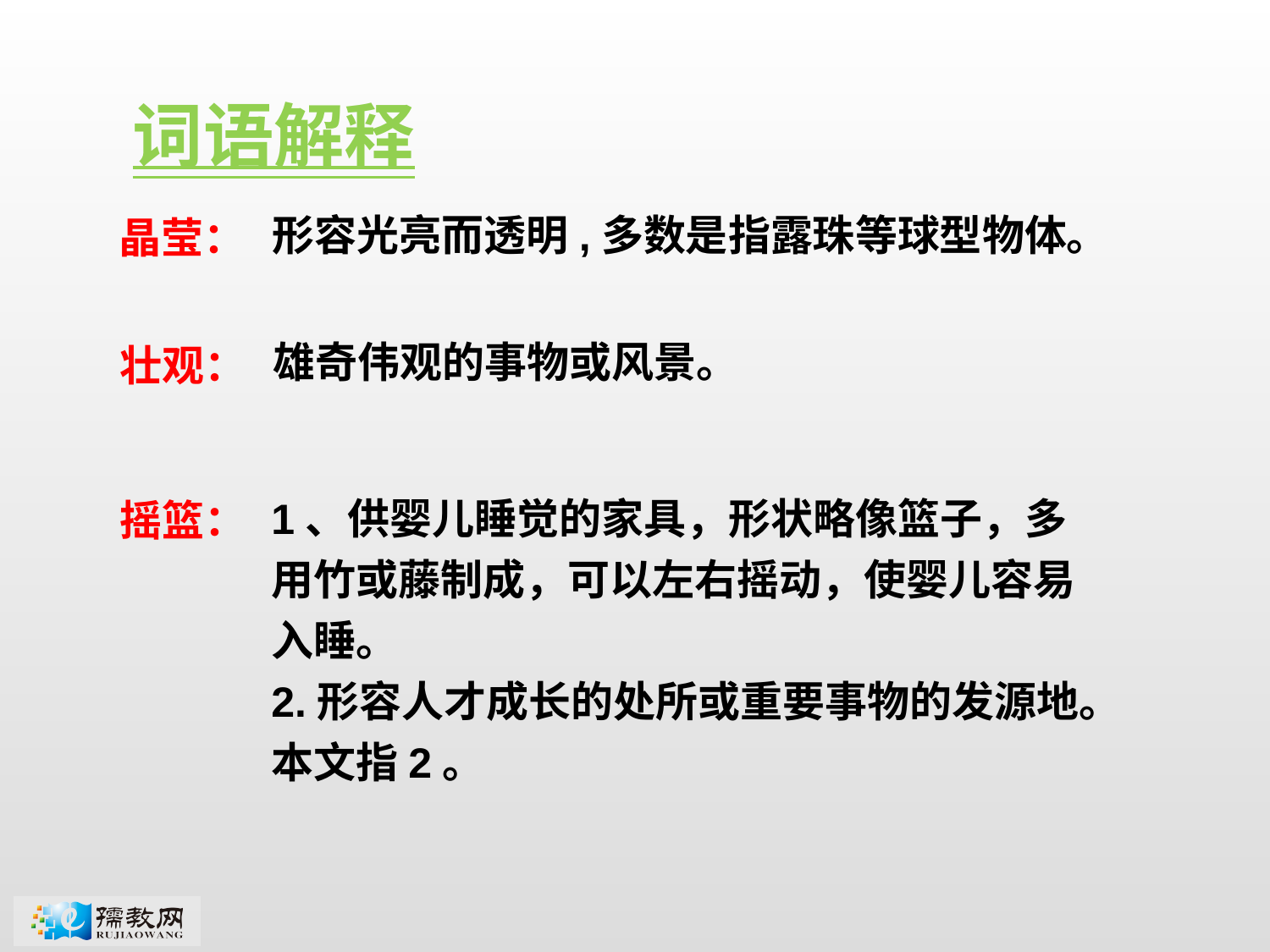

词语解释

形容光亮而透明,多数是指露珠等球型物体。
晶莹：
雄奇伟观的事物或风景。
壮观：
1、供婴儿睡觉的家具，形状略像篮子，多用竹或藤制成，可以左右摇动，使婴儿容易入睡。
2.形容人才成长的处所或重要事物的发源地。本文指2。
摇篮：